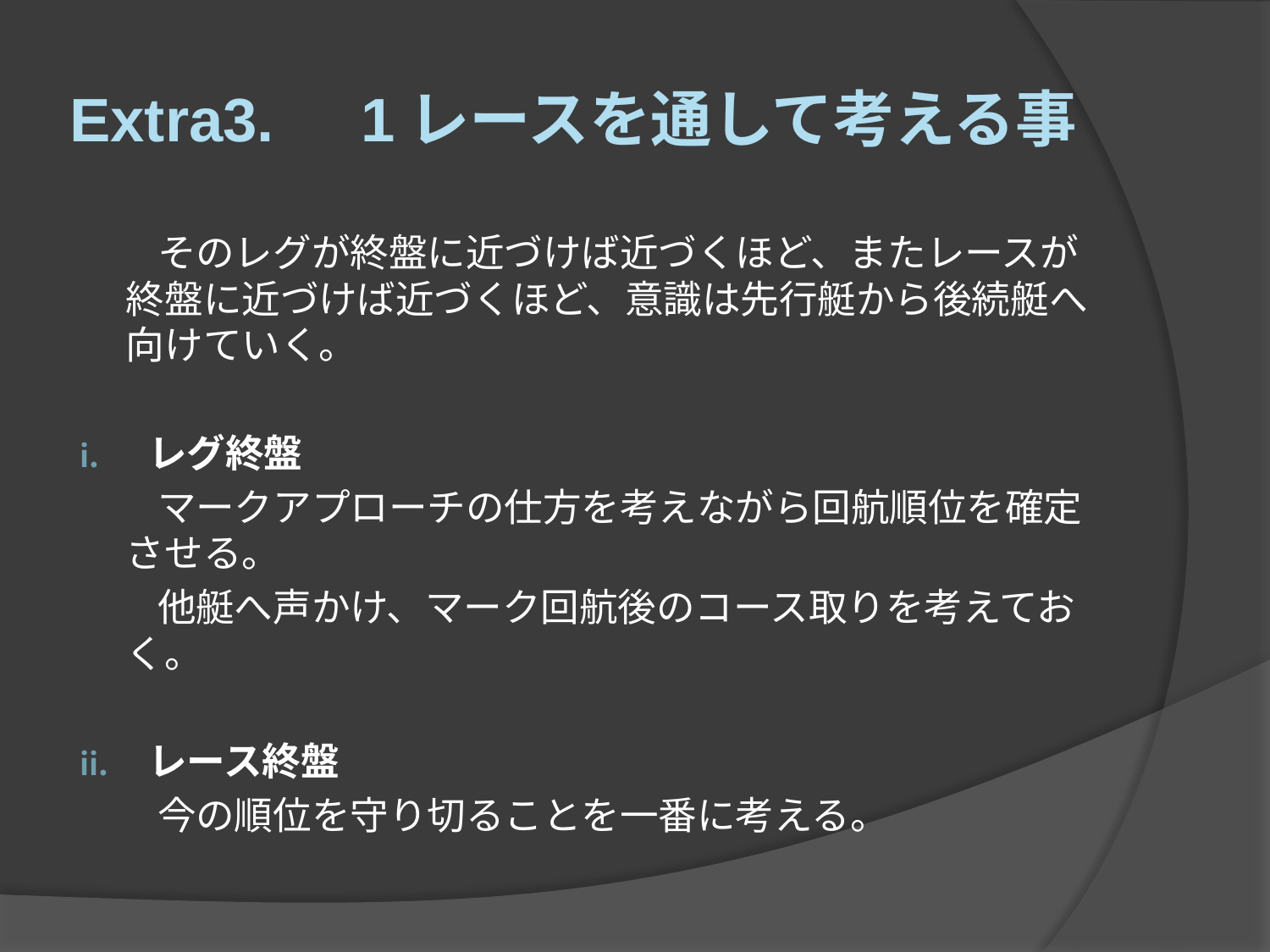

# Extra3.　1レースを通して考える事
　　そのレグが終盤に近づけば近づくほど、またレースが終盤に近づけば近づくほど、意識は先行艇から後続艇へ向けていく。

レグ終盤
　　マークアプローチの仕方を考えながら回航順位を確定させる。
　　他艇へ声かけ、マーク回航後のコース取りを考えておく。

レース終盤
　　今の順位を守り切ることを一番に考える。